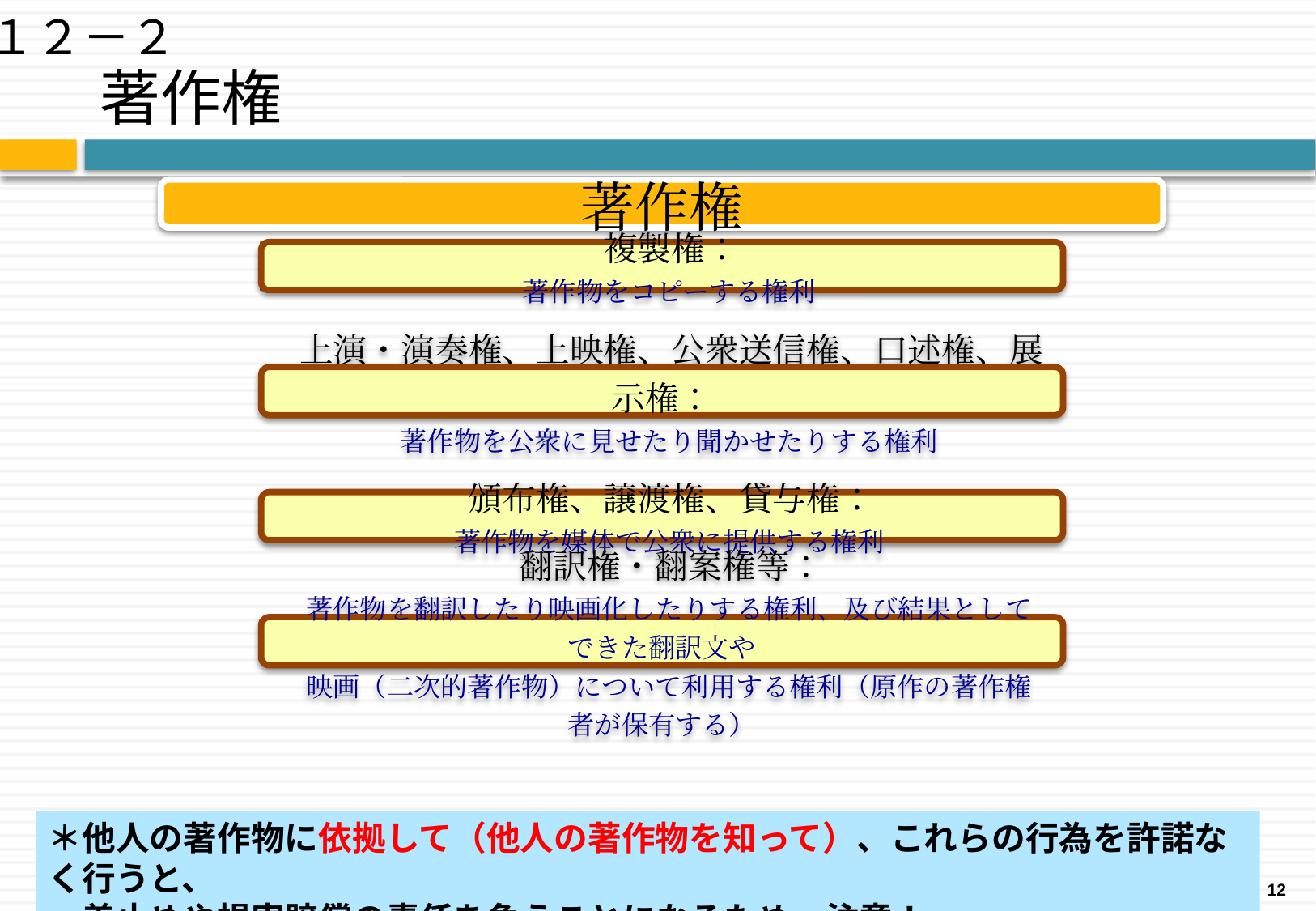

１２－２
# 著作権
著作権
 複製権：
 著作物をコピーする権利
 上演・演奏権、上映権、公衆送信権、口述権、展示権：
 著作物を公衆に見せたり聞かせたりする権利
 頒布権、譲渡権、貸与権：
 著作物を媒体で公衆に提供する権利
 翻訳権・翻案権等：
 著作物を翻訳したり映画化したりする権利、及び結果としてできた翻訳文や
 映画（二次的著作物）について利用する権利（原作の著作権者が保有する）

＊他人の著作物に依拠して（他人の著作物を知って）、これらの行為を許諾なく行うと、
　差止めや損害賠償の責任を負うことになるため、注意！
12